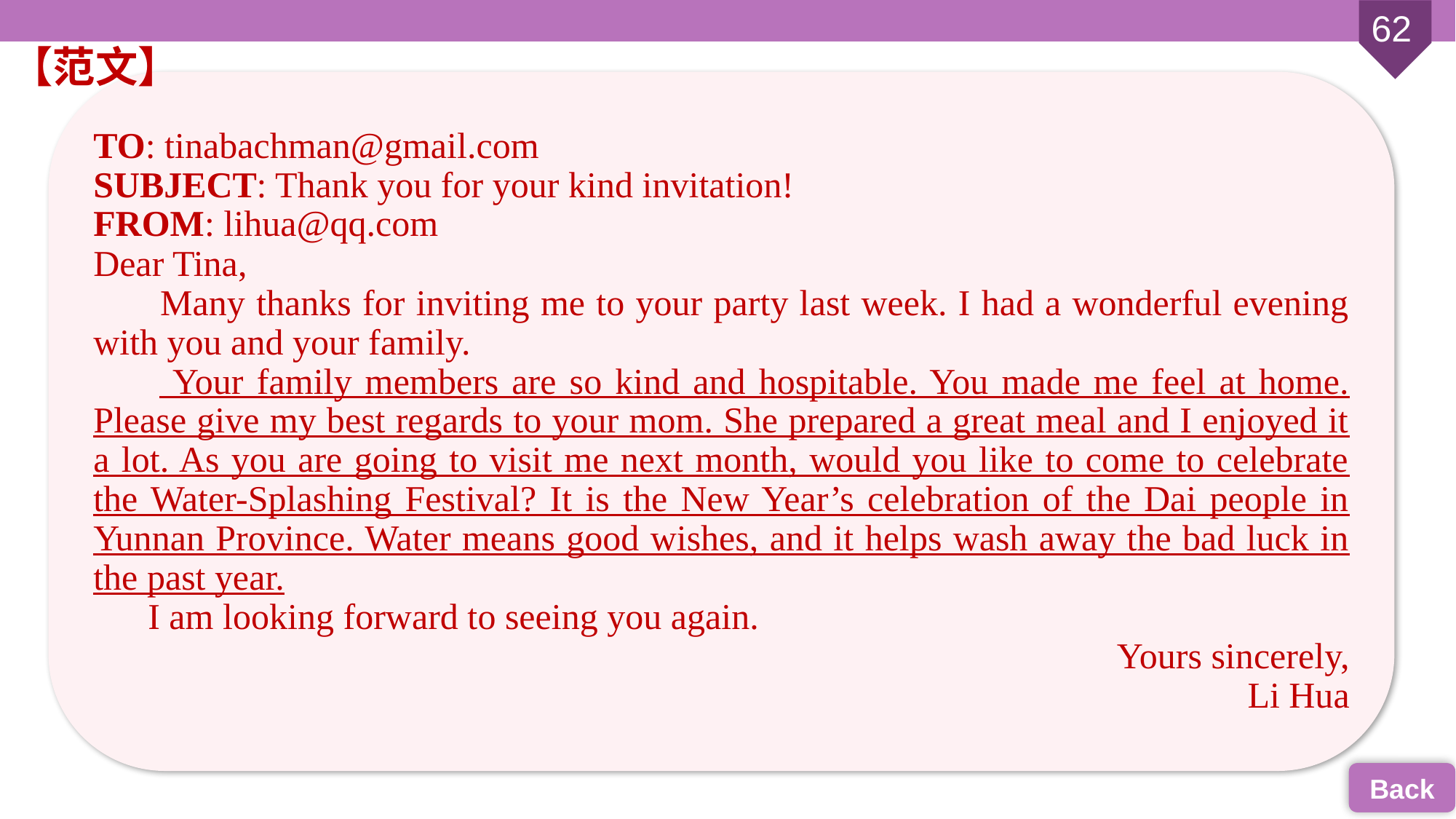

【范文】
TO: tinabachman@gmail.com
SUBJECT: Thank you for your kind invitation!
FROM: lihua@qq.com
Dear Tina,
      Many thanks for inviting me to your party last week. I had a wonderful evening with you and your family.
      Your family members are so kind and hospitable. You made me feel at home. Please give my best regards to your mom. She prepared a great meal and I enjoyed it a lot. As you are going to visit me next month, would you like to come to celebrate the Water-Splashing Festival? It is the New Year’s celebration of the Dai people in Yunnan Province. Water means good wishes, and it helps wash away the bad luck in the past year.
      I am looking forward to seeing you again.
 Yours sincerely,
Li Hua
Back